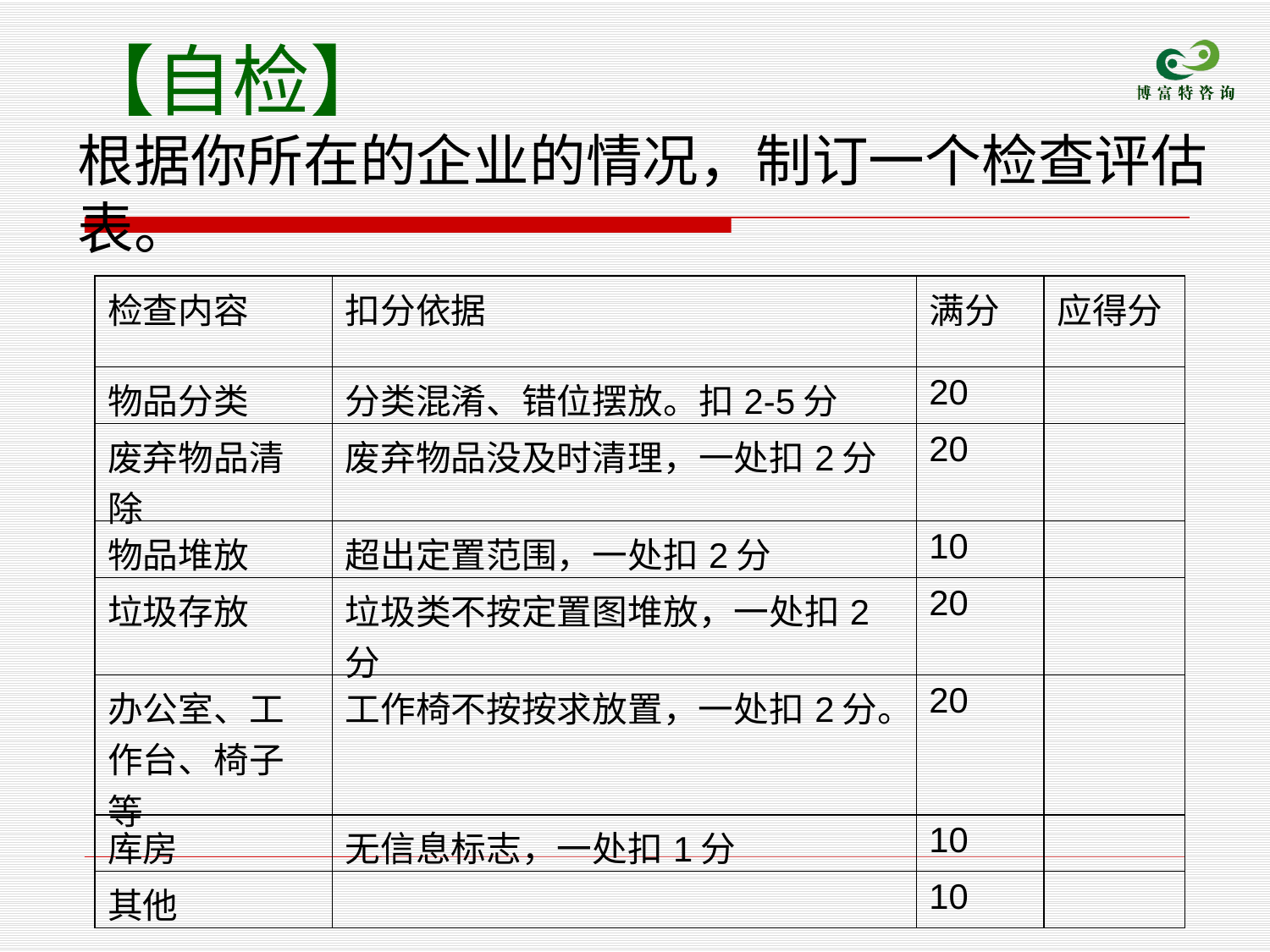

【自检】
根据你所在的企业的情况，制订一个检查评估表。
| 检查内容 | 扣分依据 | 满分 | 应得分 |
| --- | --- | --- | --- |
| 物品分类 | 分类混淆、错位摆放。扣2-5分 | 20 |  |
| 废弃物品清除 | 废弃物品没及时清理，一处扣2分 | 20 |  |
| 物品堆放 | 超出定置范围，一处扣2分 | 10 |  |
| 垃圾存放 | 垃圾类不按定置图堆放，一处扣2分 | 20 |  |
| 办公室、工作台、椅子等 | 工作椅不按按求放置，一处扣2分。 | 20 |  |
| 库房 | 无信息标志，一处扣1分 | 10 |  |
| 其他 |  | 10 |  |
445